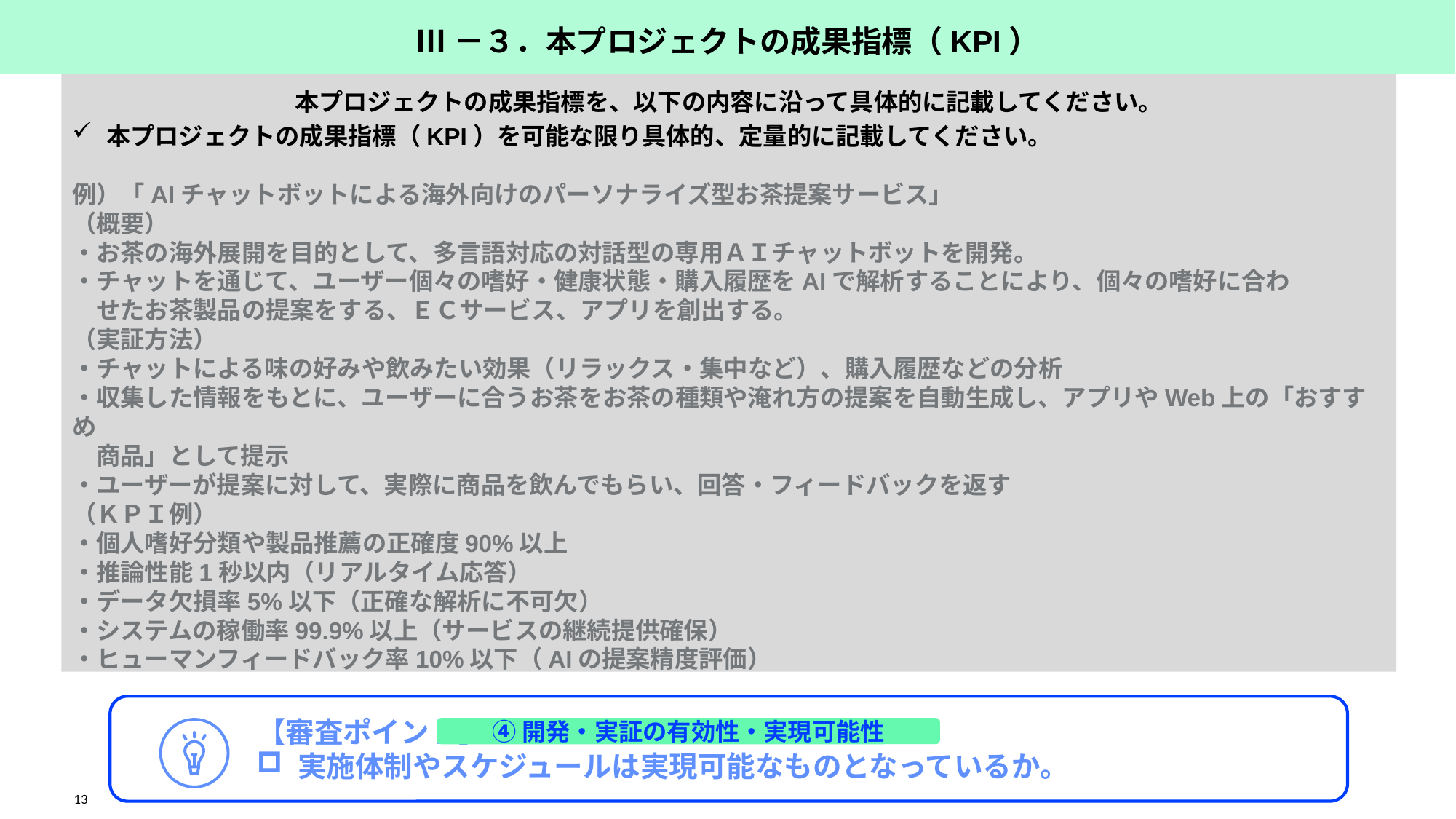

Ⅲ－３．本プロジェクトの成果指標（KPI）
本プロジェクトの成果指標を、以下の内容に沿って具体的に記載してください。
本プロジェクトの成果指標（KPI）を可能な限り具体的、定量的に記載してください。

例）「AIチャットボットによる海外向けのパーソナライズ型お茶提案サービス」
（概要）
・お茶の海外展開を目的として、多言語対応の対話型の専用ＡＩチャットボットを開発。
・チャットを通じて、ユーザー個々の嗜好・健康状態・購入履歴をAIで解析することにより、個々の嗜好に合わ
　せたお茶製品の提案をする、ＥＣサービス、アプリを創出する。
（実証方法）
・チャットによる味の好みや飲みたい効果（リラックス・集中など）、購入履歴などの分析
・収集した情報をもとに、ユーザーに合うお茶をお茶の種類や淹れ方の提案を自動生成し、アプリやWeb上の「おすすめ
　商品」として提示
・ユーザーが提案に対して、実際に商品を飲んでもらい、回答・フィードバックを返す
（ＫＰＩ例）
・個人嗜好分類や製品推薦の正確度90%以上
・推論性能1秒以内（リアルタイム応答）
・データ欠損率5%以下（正確な解析に不可欠）
・システムの稼働率99.9%以上（サービスの継続提供確保）
・ヒューマンフィードバック率10%以下（AIの提案精度評価）

【審査ポイント】
実施体制やスケジュールは実現可能なものとなっているか。

④開発・実証の有効性・実現可能性
13